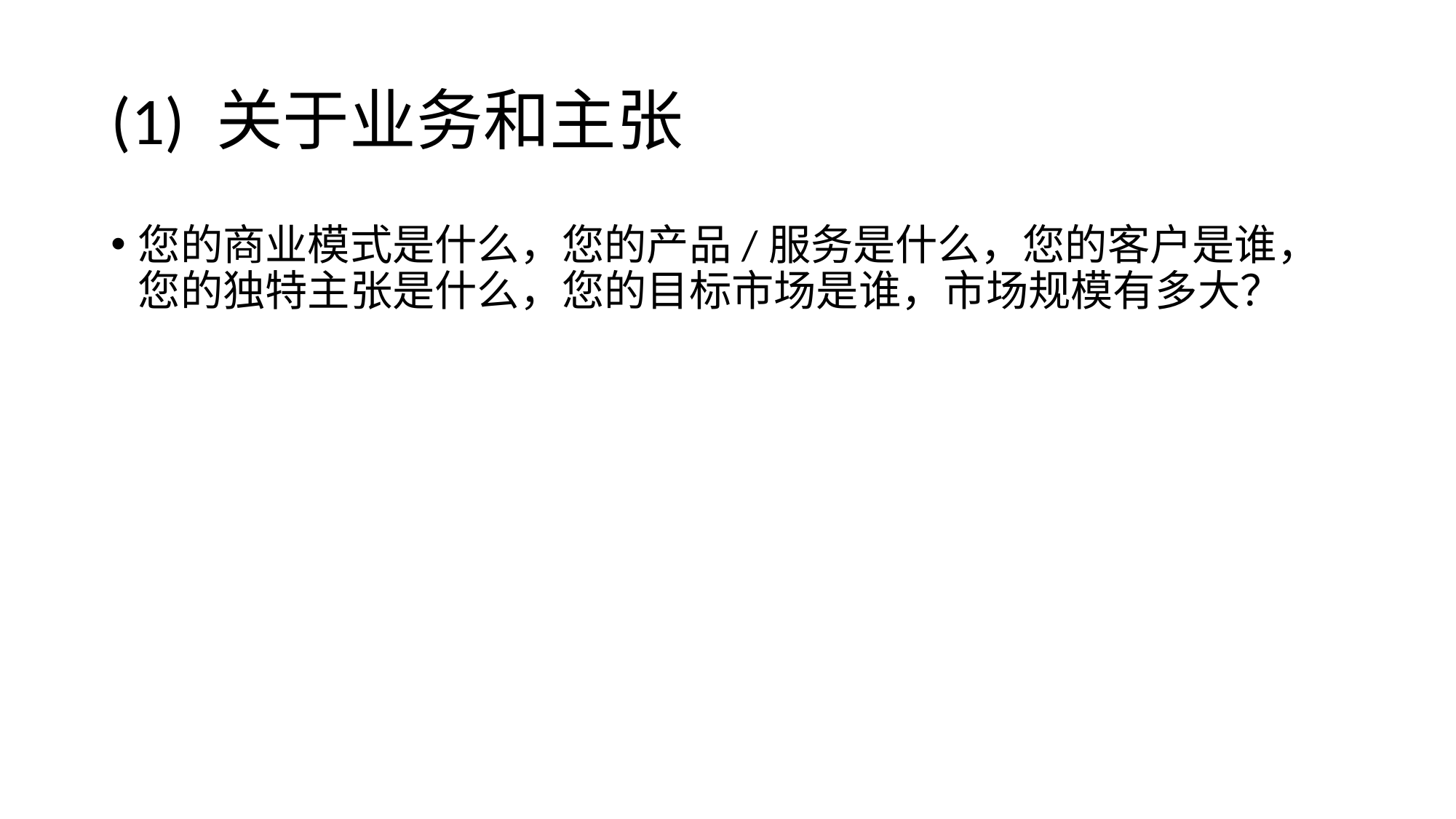

# (1) 关于业务和主张
您的商业模式是什么，您的产品/服务是什么，您的客户是谁，您的独特主张是什么，您的目标市场是谁，市场规模有多大？